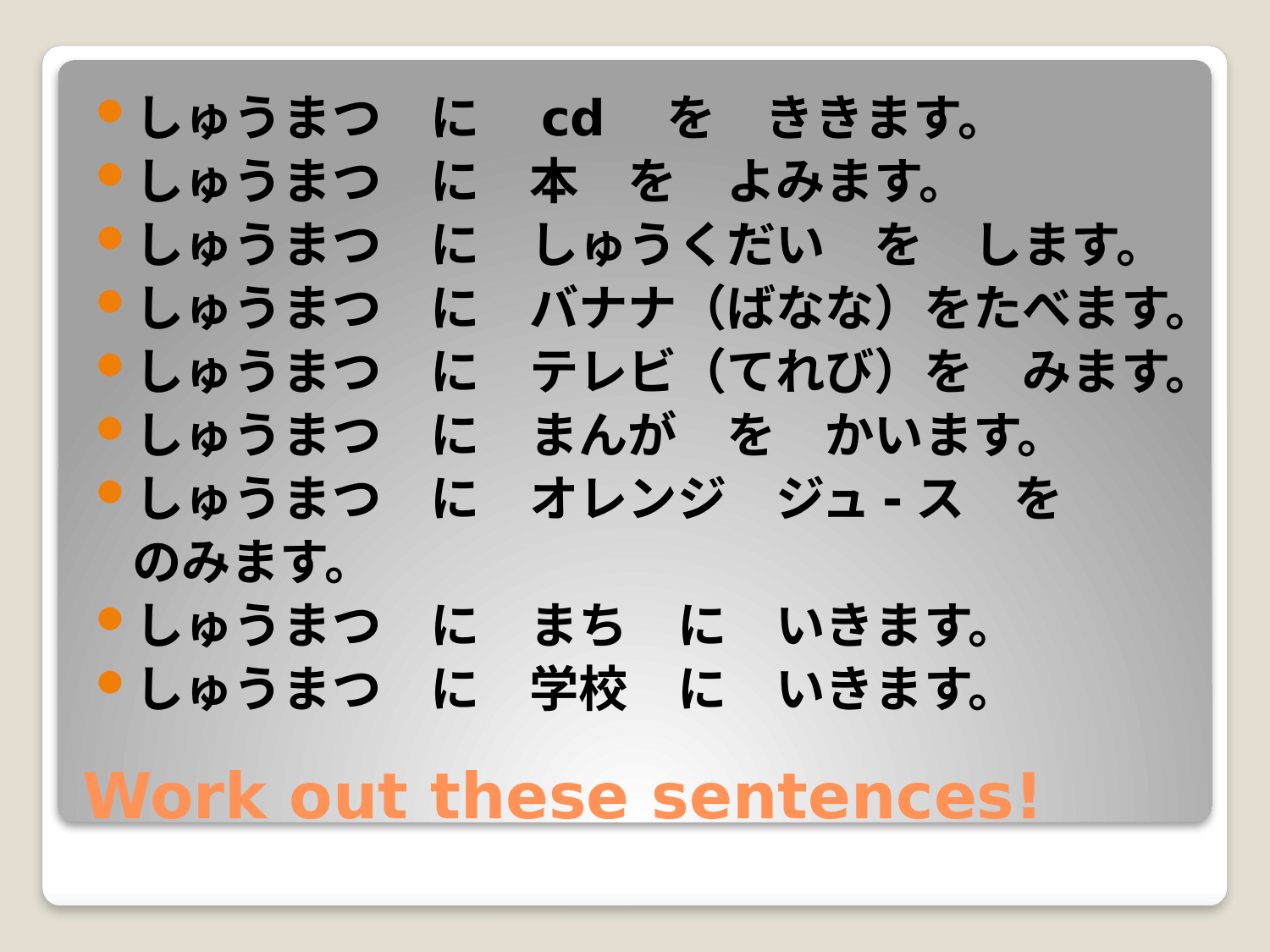

しゅうまつ　に　cd　を　ききます。
しゅうまつ　に　本　を　よみます。
しゅうまつ　に　しゅうくだい　を　します。
しゅうまつ　に　バナナ（ばなな）をたべます。
しゅうまつ　に　テレビ（てれび）を　みます。
しゅうまつ　に　まんが　を　かいます。
しゅうまつ　に　オレンジ　ジュ-ス　を
	のみます。
しゅうまつ　に　まち　に　いきます。
しゅうまつ　に　学校　に　いきます。

# Work out these sentences!